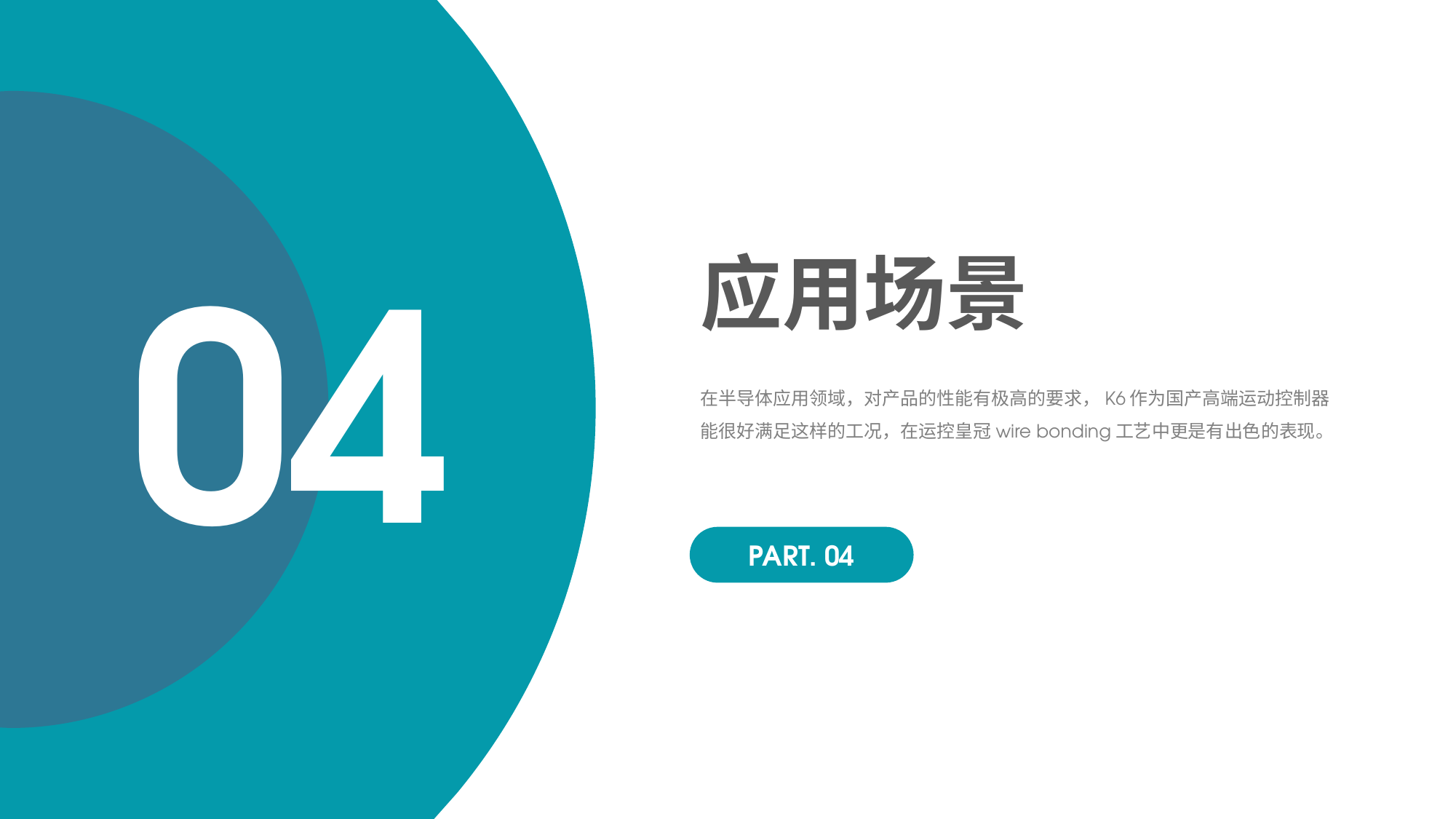

04
应用场景
在半导体应用领域，对产品的性能有极高的要求，K6作为国产高端运动控制器能很好满足这样的工况，在运控皇冠wire bonding工艺中更是有出色的表现。
PART. 04